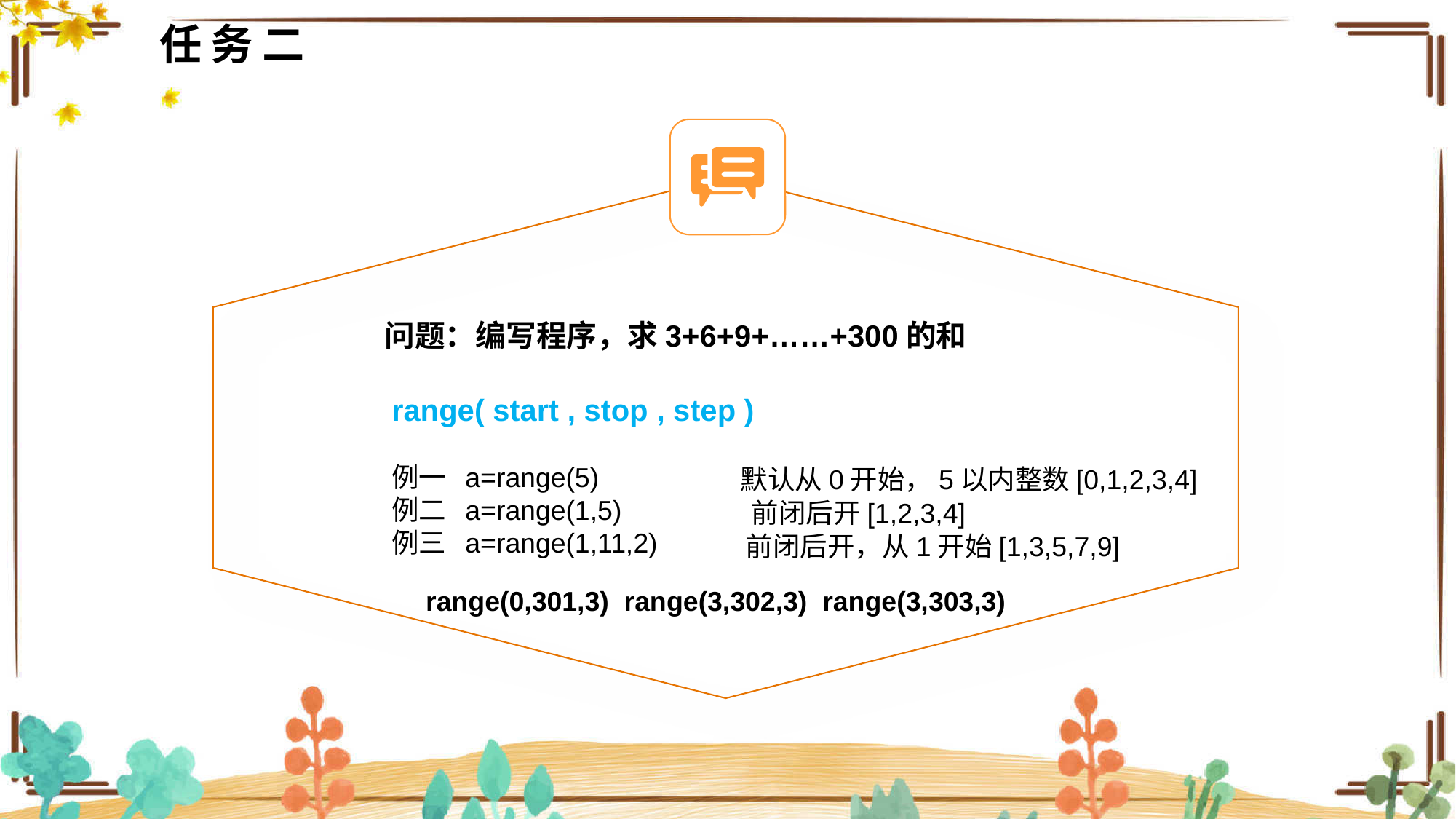

# 任务二

问题：编写程序，求3+6+9+……+300的和
range( start , stop , step )

例一  a=range(5)
例二  a=range(1,5)
例三  a=range(1,11,2)

默认从0开始，5以内整数[0,1,2,3,4]
前闭后开[1,2,3,4]
前闭后开，从1开始[1,3,5,7,9]
range(0,301,3)  range(3,302,3)  range(3,303,3)